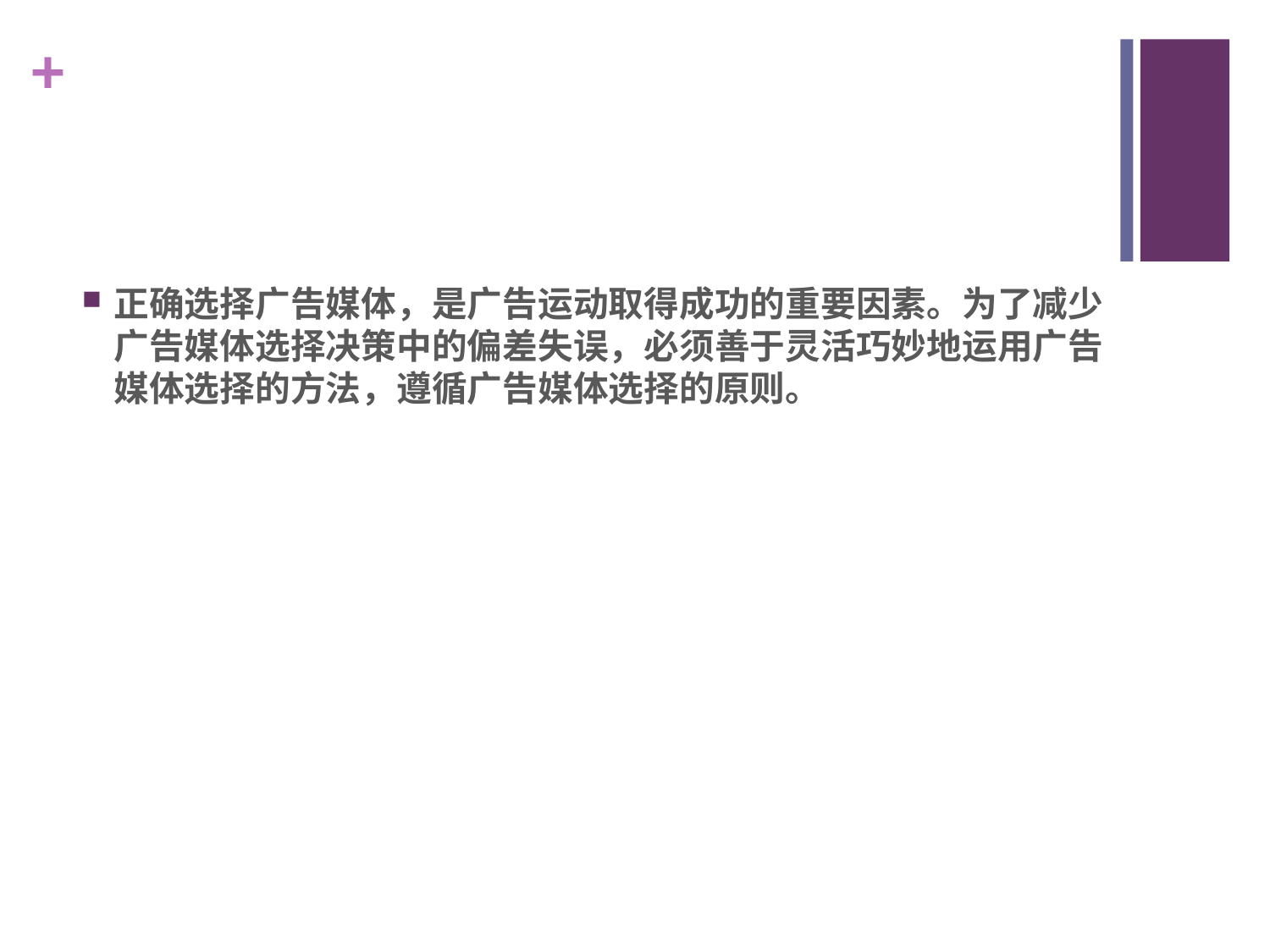

#
正确选择广告媒体，是广告运动取得成功的重要因素。为了减少广告媒体选择决策中的偏差失误，必须善于灵活巧妙地运用广告媒体选择的方法，遵循广告媒体选择的原则。